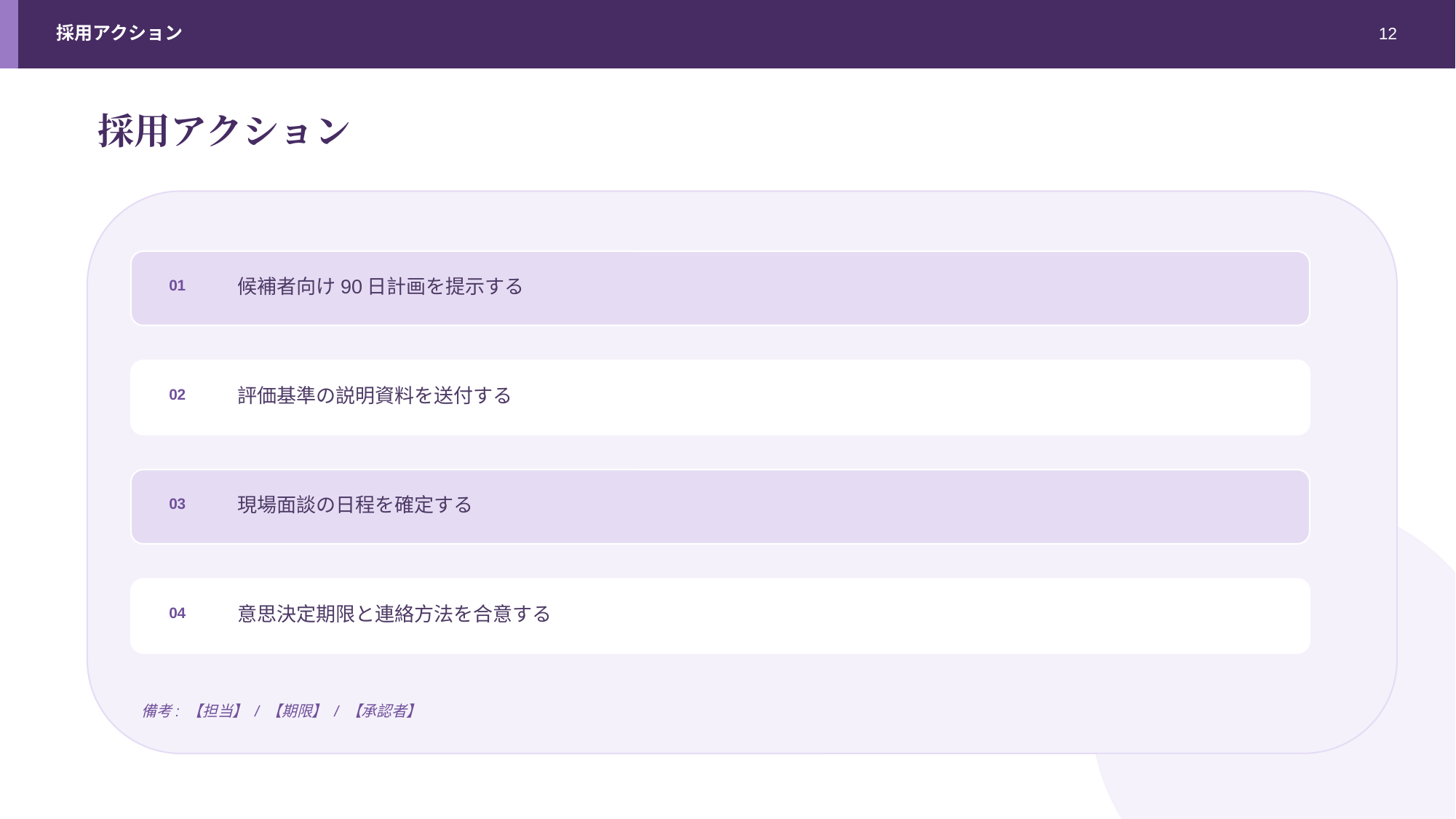

採用アクション
12
採用アクション

候補者向け90日計画を提示する
01

評価基準の説明資料を送付する
02

現場面談の日程を確定する
03

意思決定期限と連絡方法を合意する
04
備考: 【担当】 / 【期限】 / 【承認者】